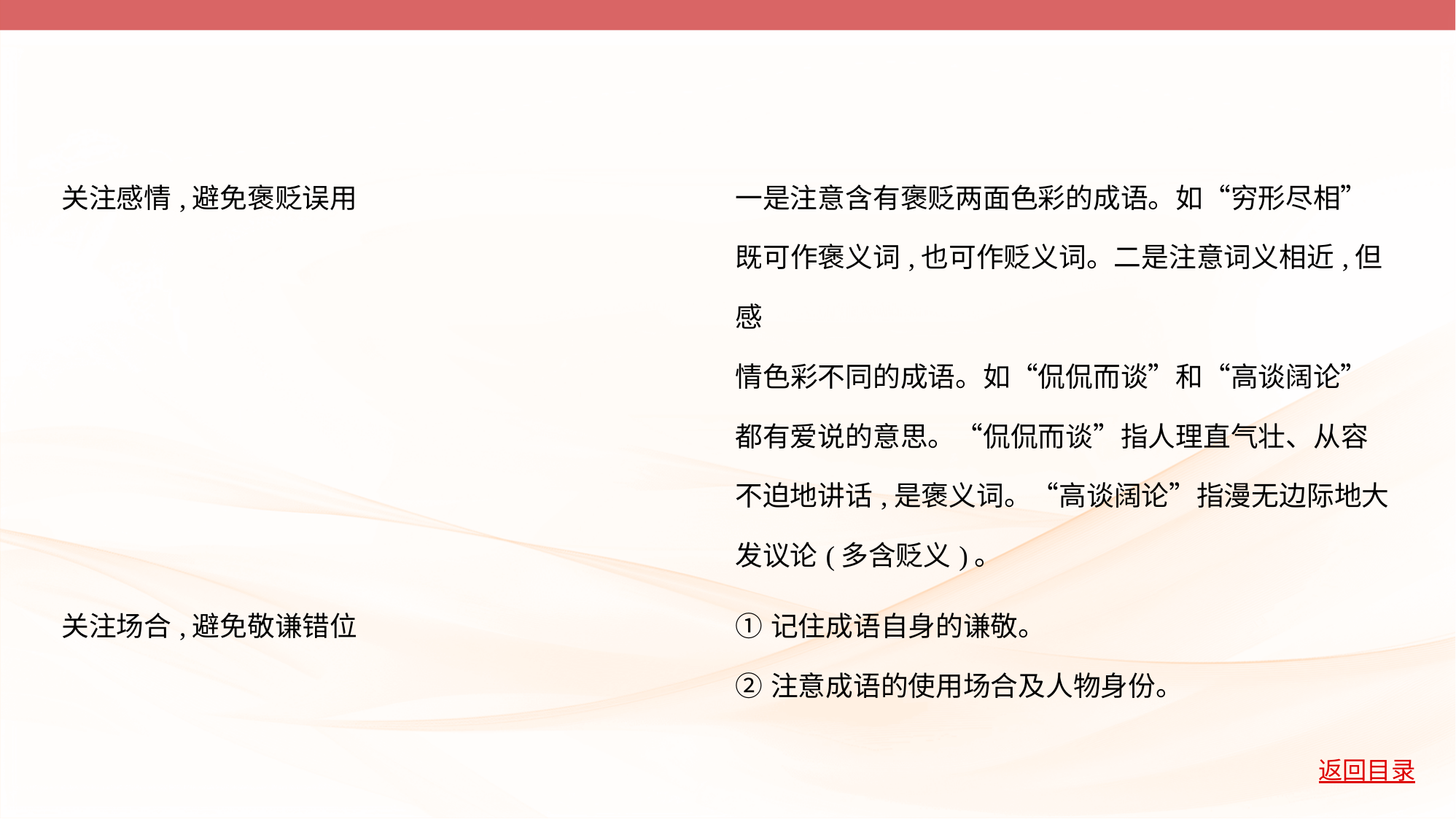

| 关注感情,避免褒贬误用 | 一是注意含有褒贬两面色彩的成语。如“穷形尽相” 既可作褒义词,也可作贬义词。二是注意词义相近,但感 情色彩不同的成语。如“侃侃而谈”和“高谈阔论” 都有爱说的意思。“侃侃而谈”指人理直气壮、从容 不迫地讲话,是褒义词。“高谈阔论”指漫无边际地大 发议论(多含贬义)。 |
| --- | --- |
| 关注场合,避免敬谦错位 | ①记住成语自身的谦敬。 ②注意成语的使用场合及人物身份。 |